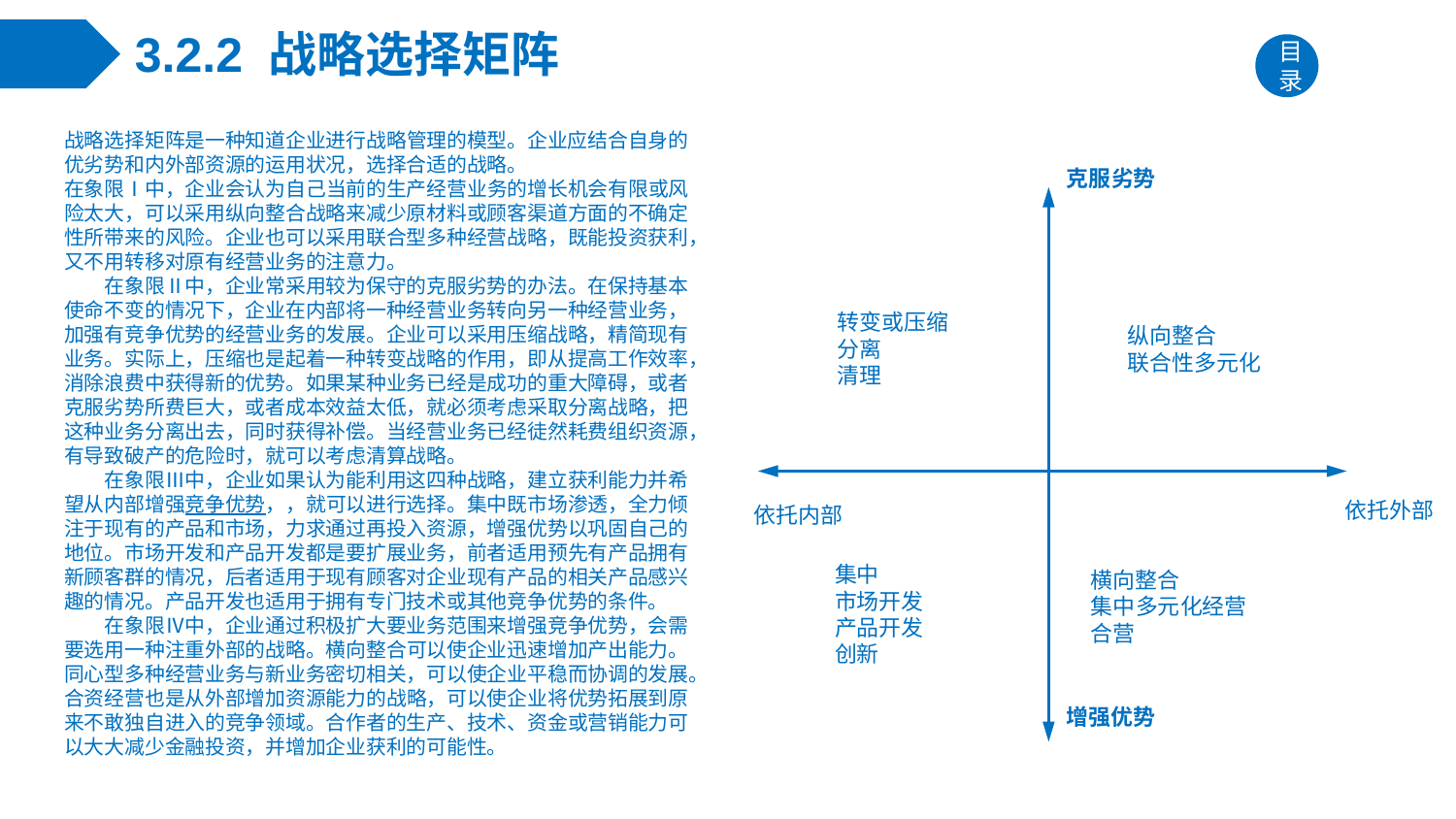

# 3.2.2 战略选择矩阵
目录
战略选择矩阵是一种知道企业进行战略管理的模型。企业应结合自身的优劣势和内外部资源的运用状况，选择合适的战略。
在象限Ⅰ中，企业会认为自己当前的生产经营业务的增长机会有限或风险太大，可以采用纵向整合战略来减少原材料或顾客渠道方面的不确定性所带来的风险。企业也可以采用联合型多种经营战略，既能投资获利，又不用转移对原有经营业务的注意力。
　　在象限Ⅱ中，企业常采用较为保守的克服劣势的办法。在保持基本使命不变的情况下，企业在内部将一种经营业务转向另一种经营业务，加强有竞争优势的经营业务的发展。企业可以采用压缩战略，精简现有业务。实际上，压缩也是起着一种转变战略的作用，即从提高工作效率，消除浪费中获得新的优势。如果某种业务已经是成功的重大障碍，或者克服劣势所费巨大，或者成本效益太低，就必须考虑采取分离战略，把这种业务分离出去，同时获得补偿。当经营业务已经徒然耗费组织资源，有导致破产的危险时，就可以考虑清算战略。
　　在象限Ⅲ中，企业如果认为能利用这四种战略，建立获利能力并希望从内部增强竞争优势，，就可以进行选择。集中既市场渗透，全力倾注于现有的产品和市场，力求通过再投入资源，增强优势以巩固自己的地位。市场开发和产品开发都是要扩展业务，前者适用预先有产品拥有新顾客群的情况，后者适用于现有顾客对企业现有产品的相关产品感兴趣的情况。产品开发也适用于拥有专门技术或其他竞争优势的条件。
　　在象限Ⅳ中，企业通过积极扩大要业务范围来增强竞争优势，会需要选用一种注重外部的战略。横向整合可以使企业迅速增加产出能力。同心型多种经营业务与新业务密切相关，可以使企业平稳而协调的发展。合资经营也是从外部增加资源能力的战略，可以使企业将优势拓展到原来不敢独自进入的竞争领域。合作者的生产、技术、资金或营销能力可以大大减少金融投资，并增加企业获利的可能性。
克服劣势
依托外部
依托内部
增强优势
转变或压缩
分离
清理
纵向整合
联合性多元化
集中
市场开发
产品开发
创新
横向整合
集中多元化经营
合营